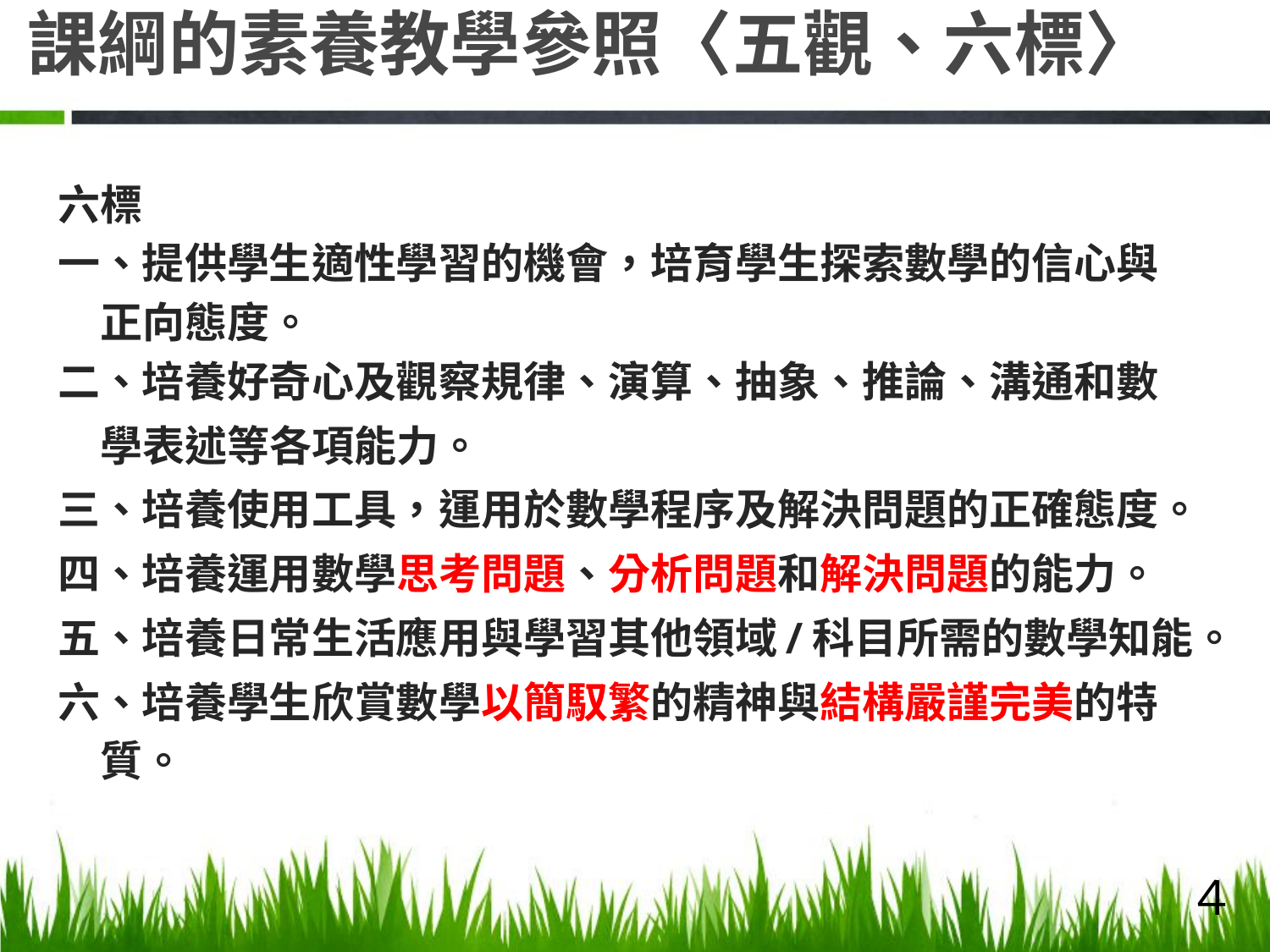

# 課綱的素養教學參照〈五觀、六標〉

六標
一、提供學生適性學習的機會，培育學生探索數學的信心與
    正向態度。
二、培養好奇心及觀察規律、演算、抽象、推論、溝通和數
    學表述等各項能力。
三、培養使用工具，運用於數學程序及解決問題的正確態度。
四、培養運用數學思考問題、分析問題和解決問題的能力。
五、培養日常生活應用與學習其他領域/科目所需的數學知能。
六、培養學生欣賞數學以簡馭繁的精神與結構嚴謹完美的特
    質。

4